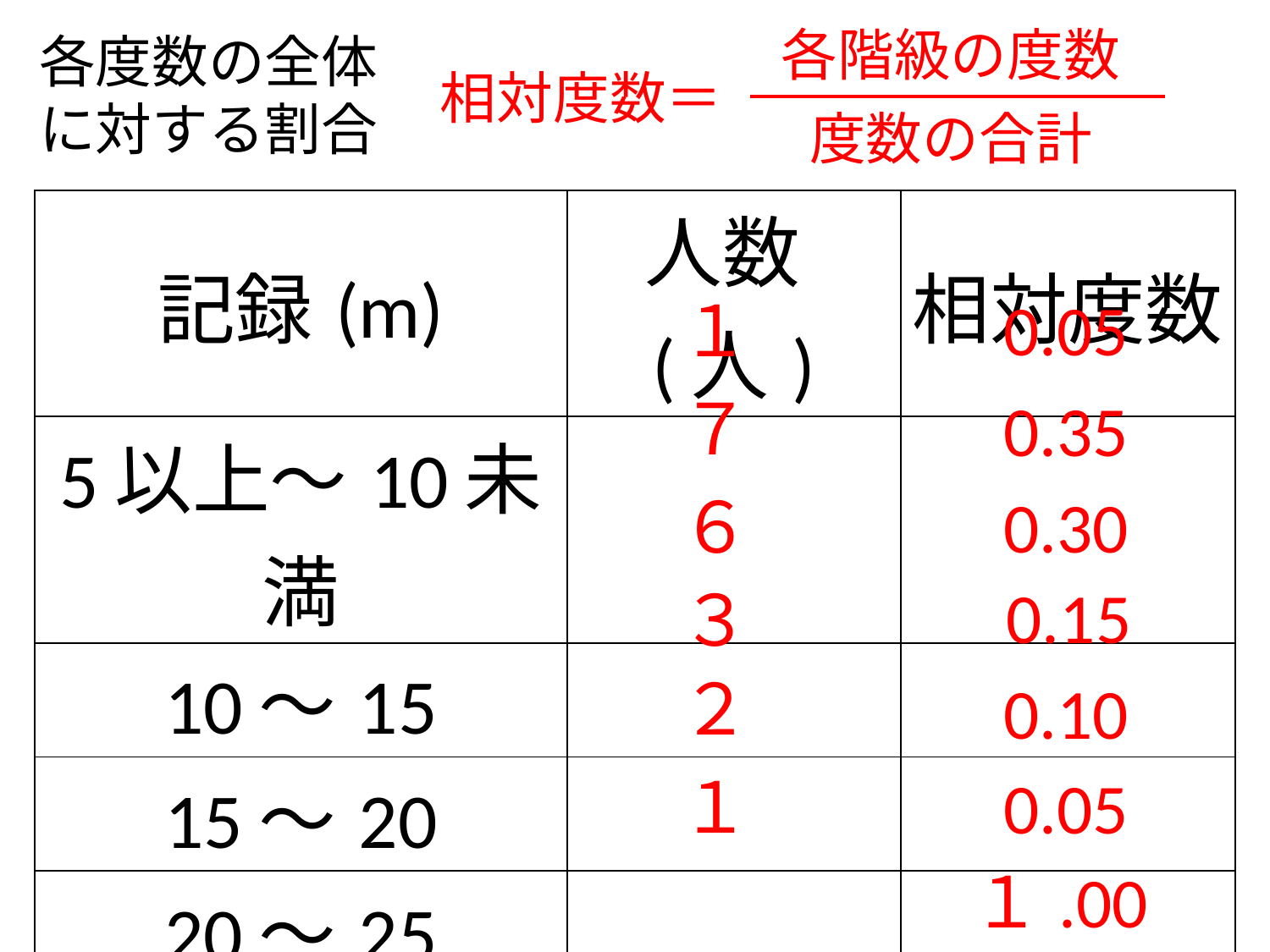

各階級の度数
各度数の全体
に対する割合
相対度数＝
度数の合計
| 記録(m) | 人数(人) | 相対度数 |
| --- | --- | --- |
| 5以上～10未満 |  |  |
| 10～15 |  |  |
| 15～20 |  |  |
| 20～25 |  |  |
| 25～30 |  |  |
| 30～35 |  |  |
| 合　　計 | 20 |  |
0.05
１
７
0.35
0.30
６
0.15
３
２
0.10
１
0.05
１.00